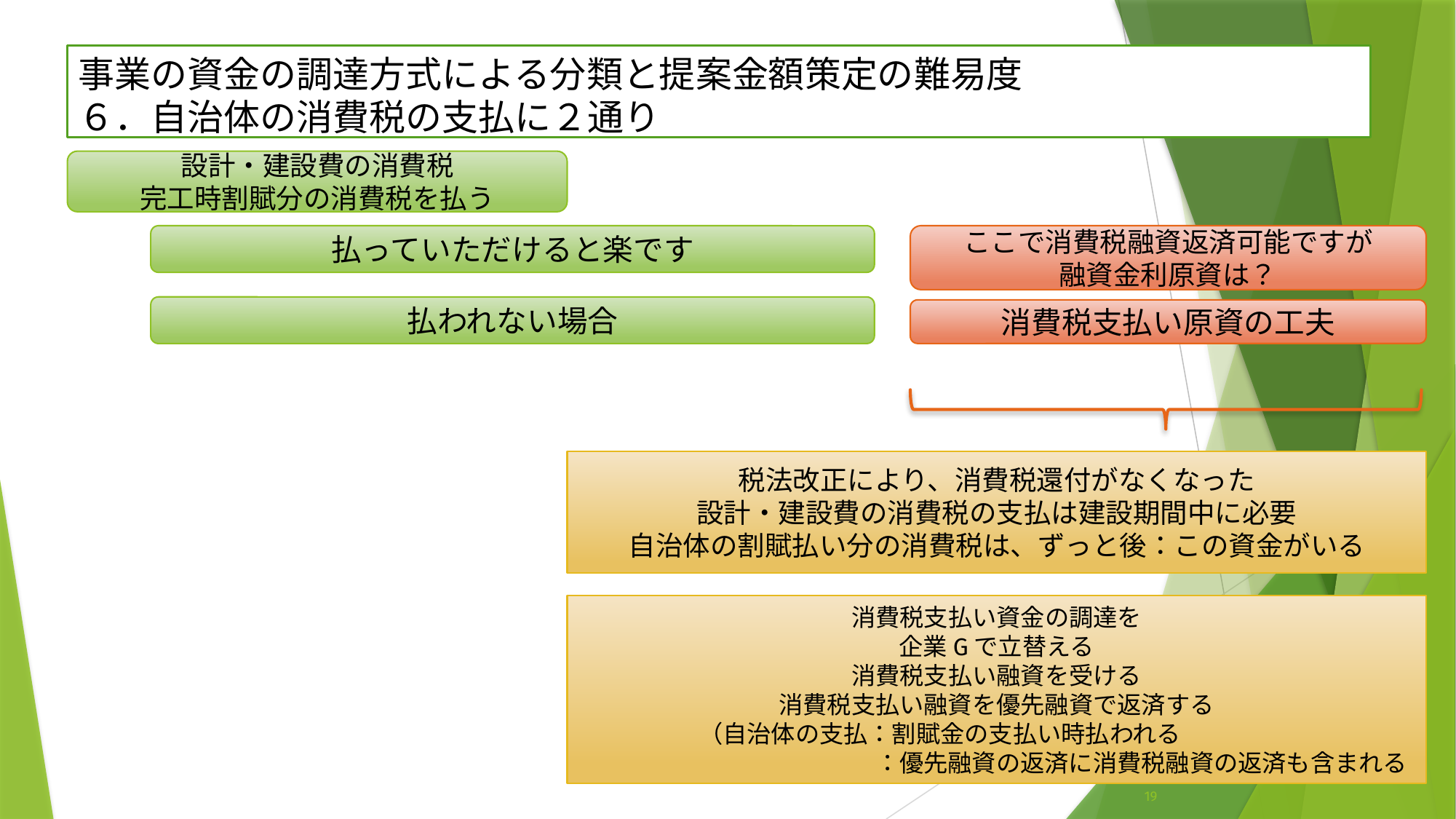

# 事業の資金の調達方式による分類と提案金額策定の難易度 ６．自治体の消費税の支払に２通り
設計・建設費の消費税
完工時割賦分の消費税を払う

払っていただけると楽です
ここで消費税融資返済可能ですが
融資金利原資は？
払われない場合
消費税支払い原資の工夫
税法改正により、消費税還付がなくなった
設計・建設費の消費税の支払は建設期間中に必要
自治体の割賦払い分の消費税は、ずっと後：この資金がいる
消費税支払い資金の調達を
企業Gで立替える
消費税支払い融資を受ける
消費税支払い融資を優先融資で返済する
　　　　　（自治体の支払：割賦金の支払い時払われる
　　　　　　　　　　　　：優先融資の返済に消費税融資の返済も含まれる
19